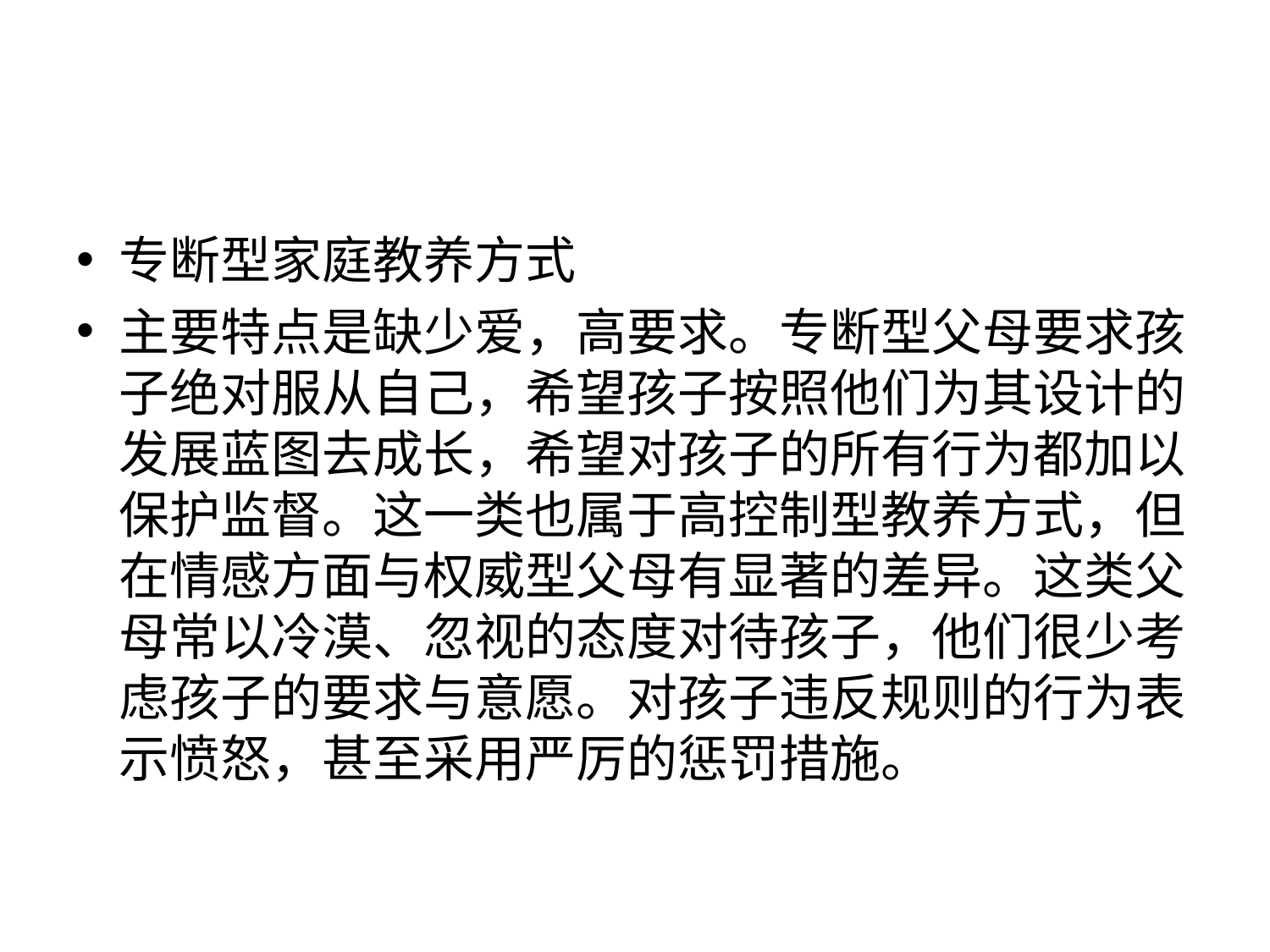

#
专断型家庭教养方式
主要特点是缺少爱，高要求。专断型父母要求孩子绝对服从自己，希望孩子按照他们为其设计的发展蓝图去成长，希望对孩子的所有行为都加以保护监督。这一类也属于高控制型教养方式，但在情感方面与权威型父母有显著的差异。这类父母常以冷漠、忽视的态度对待孩子，他们很少考虑孩子的要求与意愿。对孩子违反规则的行为表示愤怒，甚至采用严厉的惩罚措施。